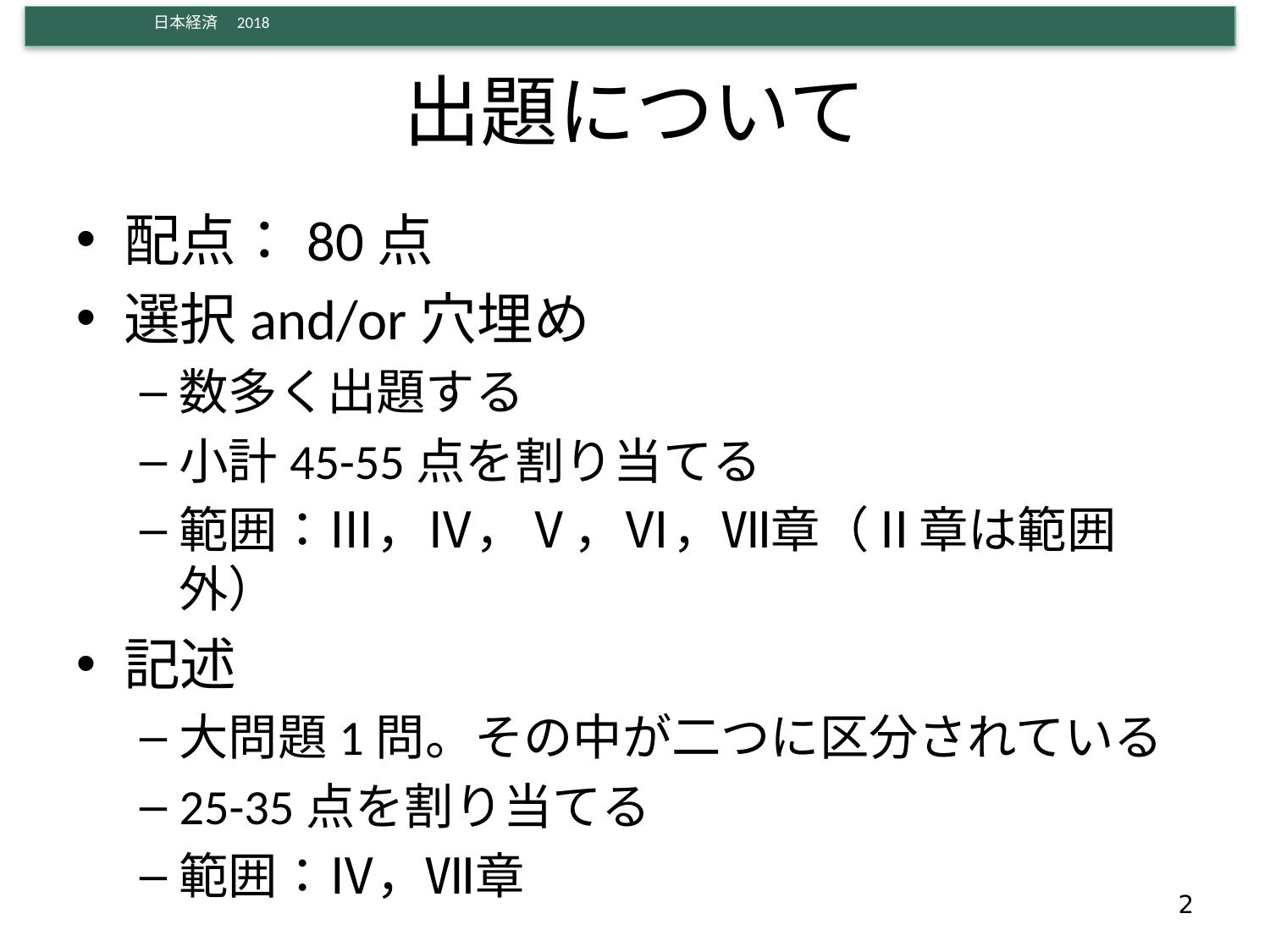

# 出題について
配点：80点
選択and/or穴埋め
数多く出題する
小計45-55点を割り当てる
範囲：Ⅲ，Ⅳ，Ⅴ，Ⅵ，Ⅶ章（Ⅱ章は範囲外）
記述
大問題1問。その中が二つに区分されている
25-35点を割り当てる
範囲：Ⅳ，Ⅶ章

2